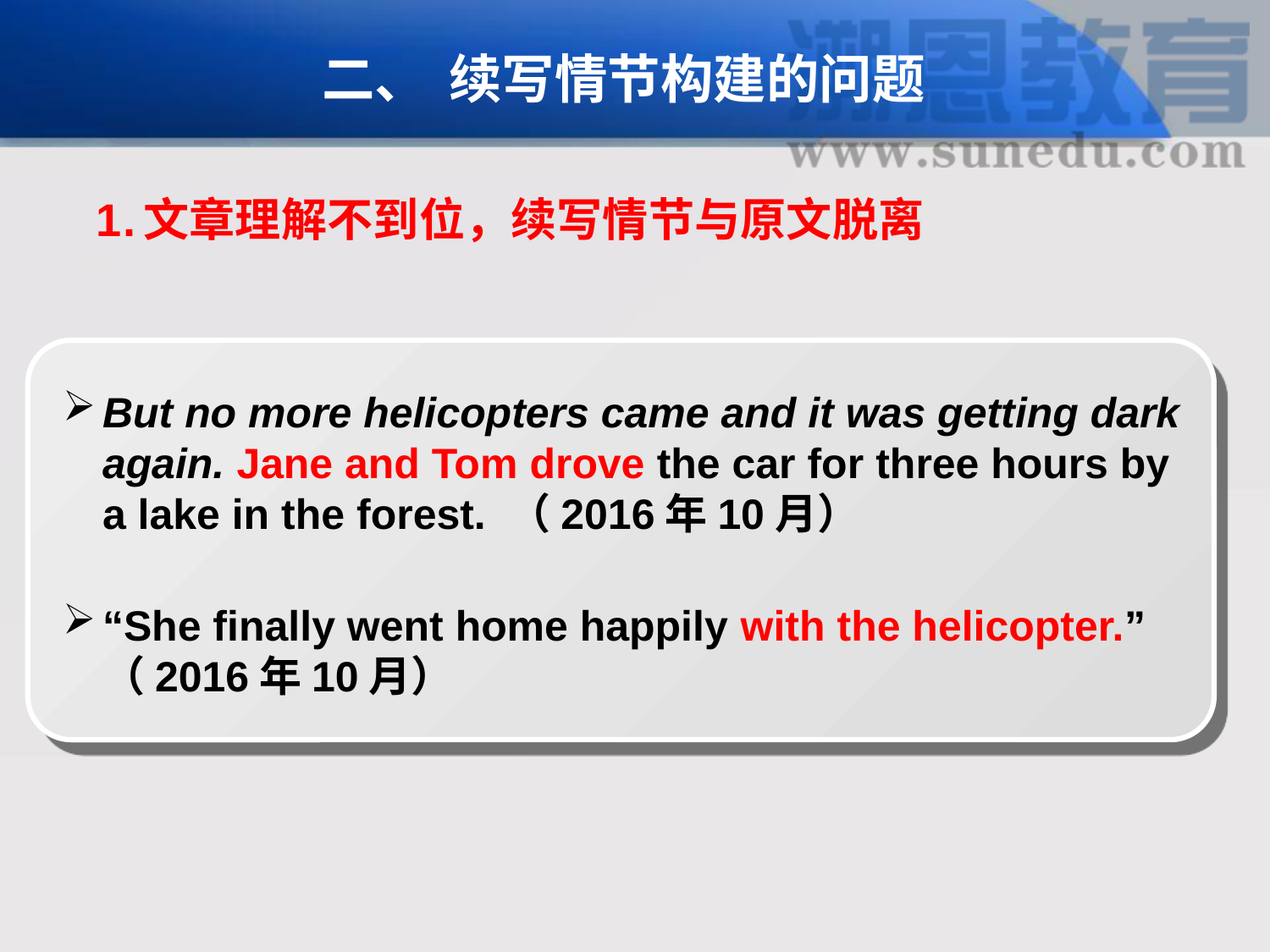

二、	续写情节构建的问题
文章理解不到位，续写情节与原文脱离

But no more helicopters came and it was getting dark again. Jane and Tom drove the car for three hours by a lake in the forest. （2016年10月）
“She finally went home happily with the helicopter.” （2016年10月）